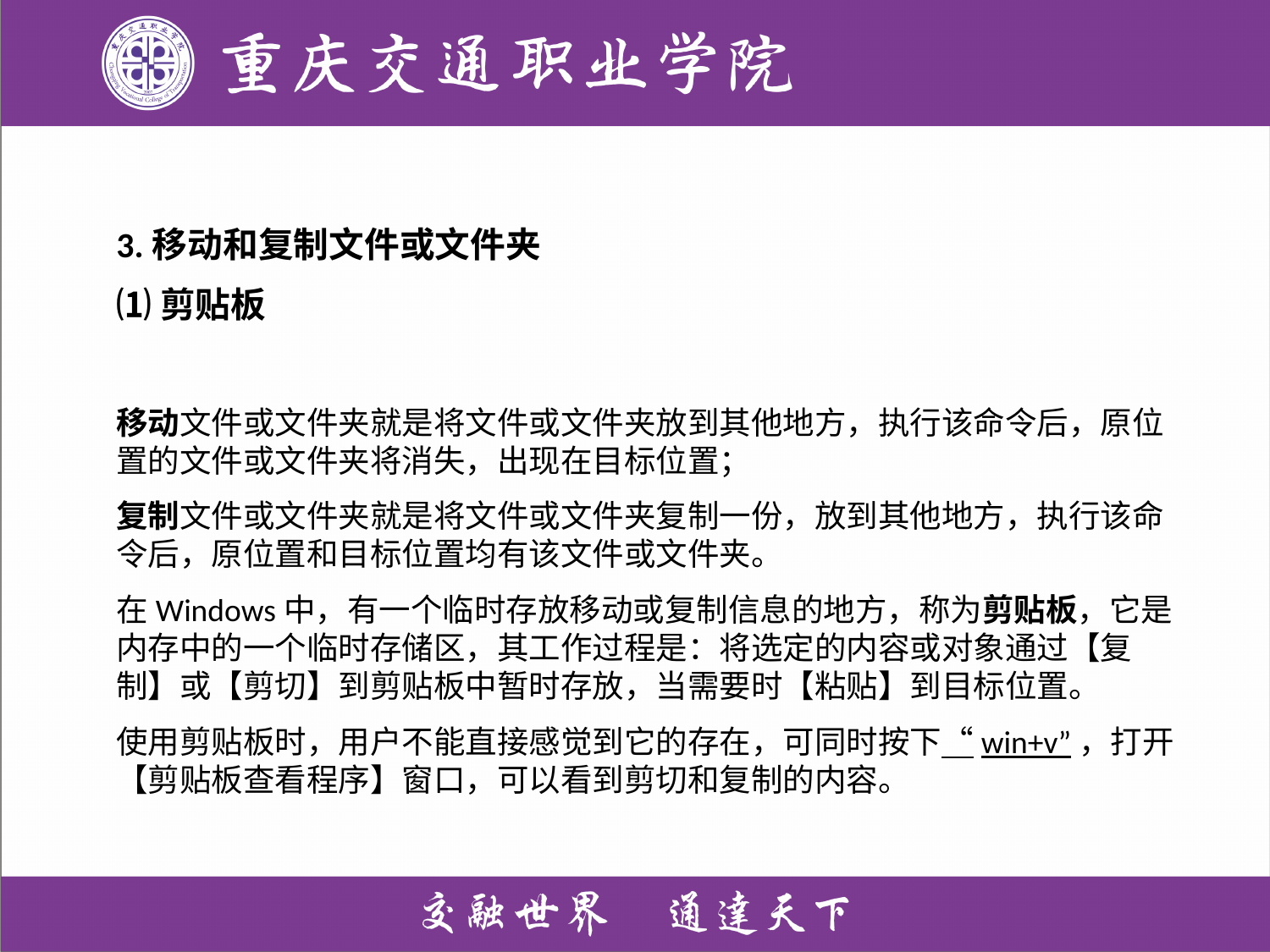

3.移动和复制文件或文件夹
⑴剪贴板

移动文件或文件夹就是将文件或文件夹放到其他地方，执行该命令后，原位置的文件或文件夹将消失，出现在目标位置；
复制文件或文件夹就是将文件或文件夹复制一份，放到其他地方，执行该命令后，原位置和目标位置均有该文件或文件夹。
在Windows中，有一个临时存放移动或复制信息的地方，称为剪贴板，它是内存中的一个临时存储区，其工作过程是：将选定的内容或对象通过【复制】或【剪切】到剪贴板中暂时存放，当需要时【粘贴】到目标位置。
使用剪贴板时，用户不能直接感觉到它的存在，可同时按下“win+v”，打开【剪贴板查看程序】窗口，可以看到剪切和复制的内容。